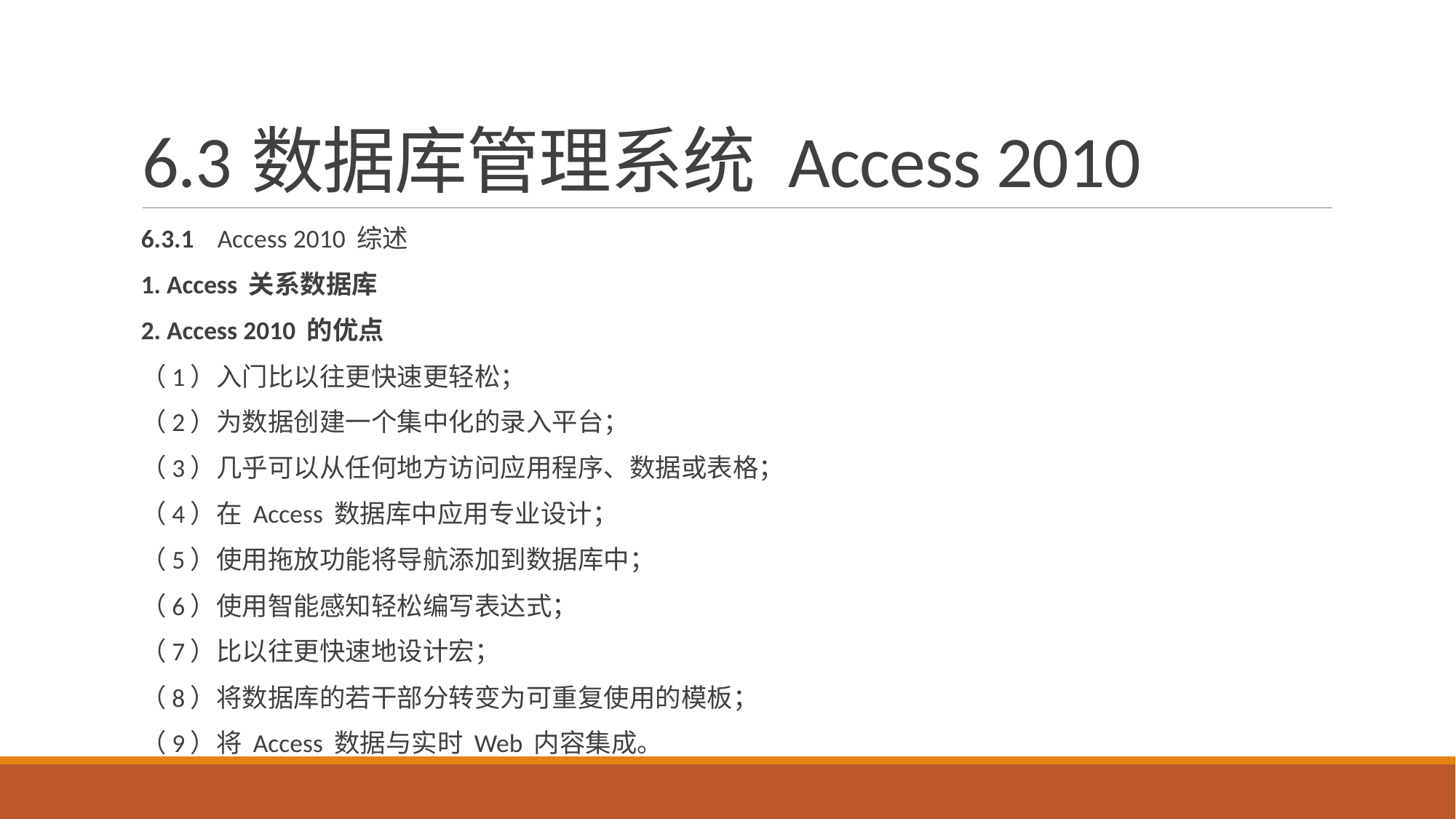

# 6.3	数据库管理系统 Access 2010
6.3.1    Access 2010 综述
1. Access 关系数据库
2. Access 2010 的优点
（1）入门比以往更快速更轻松；
（2）为数据创建一个集中化的录入平台；
（3）几乎可以从任何地方访问应用程序、数据或表格；
（4）在 Access 数据库中应用专业设计；
（5）使用拖放功能将导航添加到数据库中；
（6）使用智能感知轻松编写表达式；
（7）比以往更快速地设计宏；
（8）将数据库的若干部分转变为可重复使用的模板；
（9）将 Access 数据与实时 Web 内容集成。